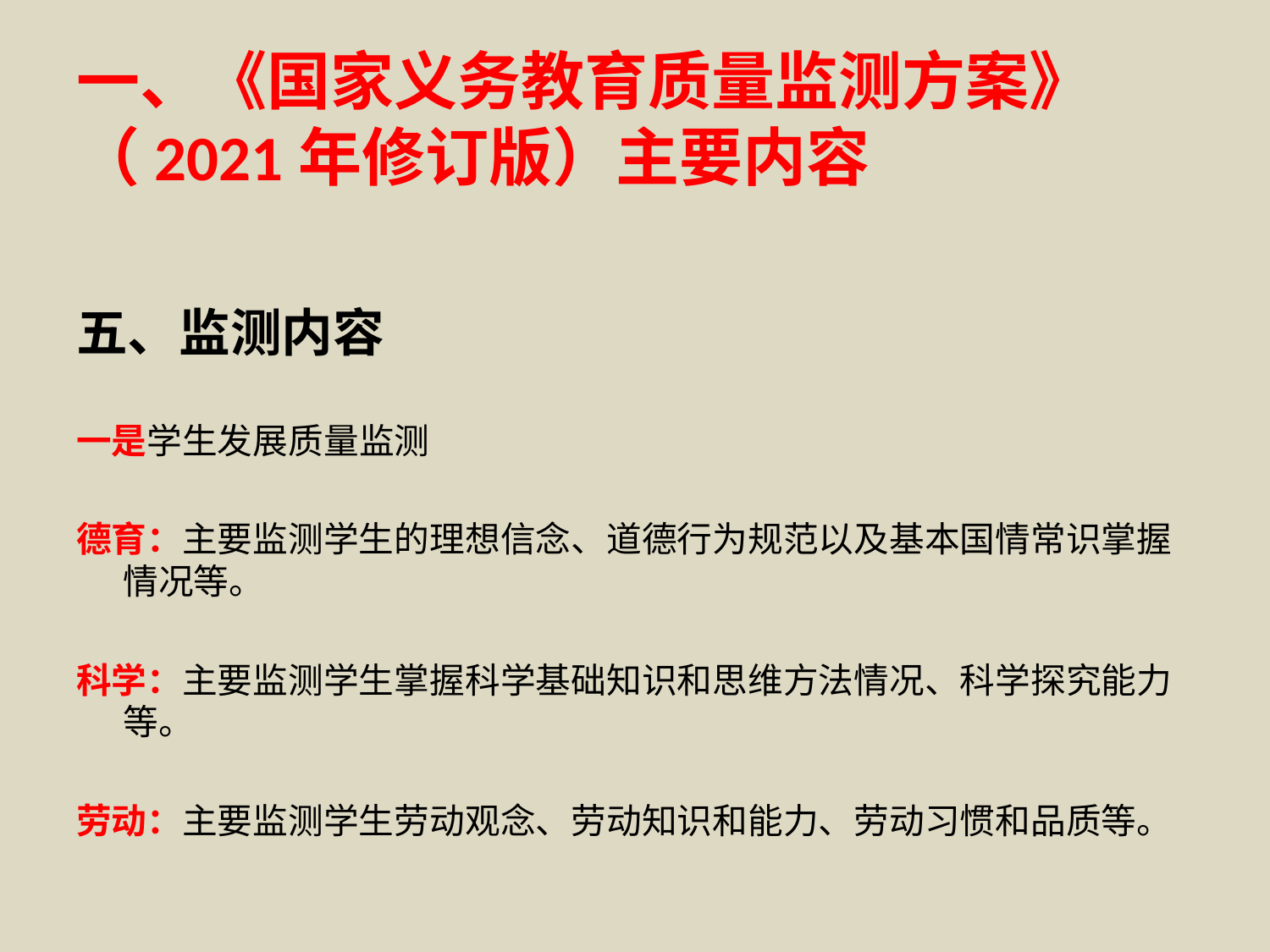

# 一、《国家义务教育质量监测方案》（2021年修订版）主要内容

五、监测内容

一是学生发展质量监测

德育：主要监测学生的理想信念、道德行为规范以及基本国情常识掌握情况等。

科学：主要监测学生掌握科学基础知识和思维方法情况、科学探究能力等。

劳动：主要监测学生劳动观念、劳动知识和能力、劳动习惯和品质等。